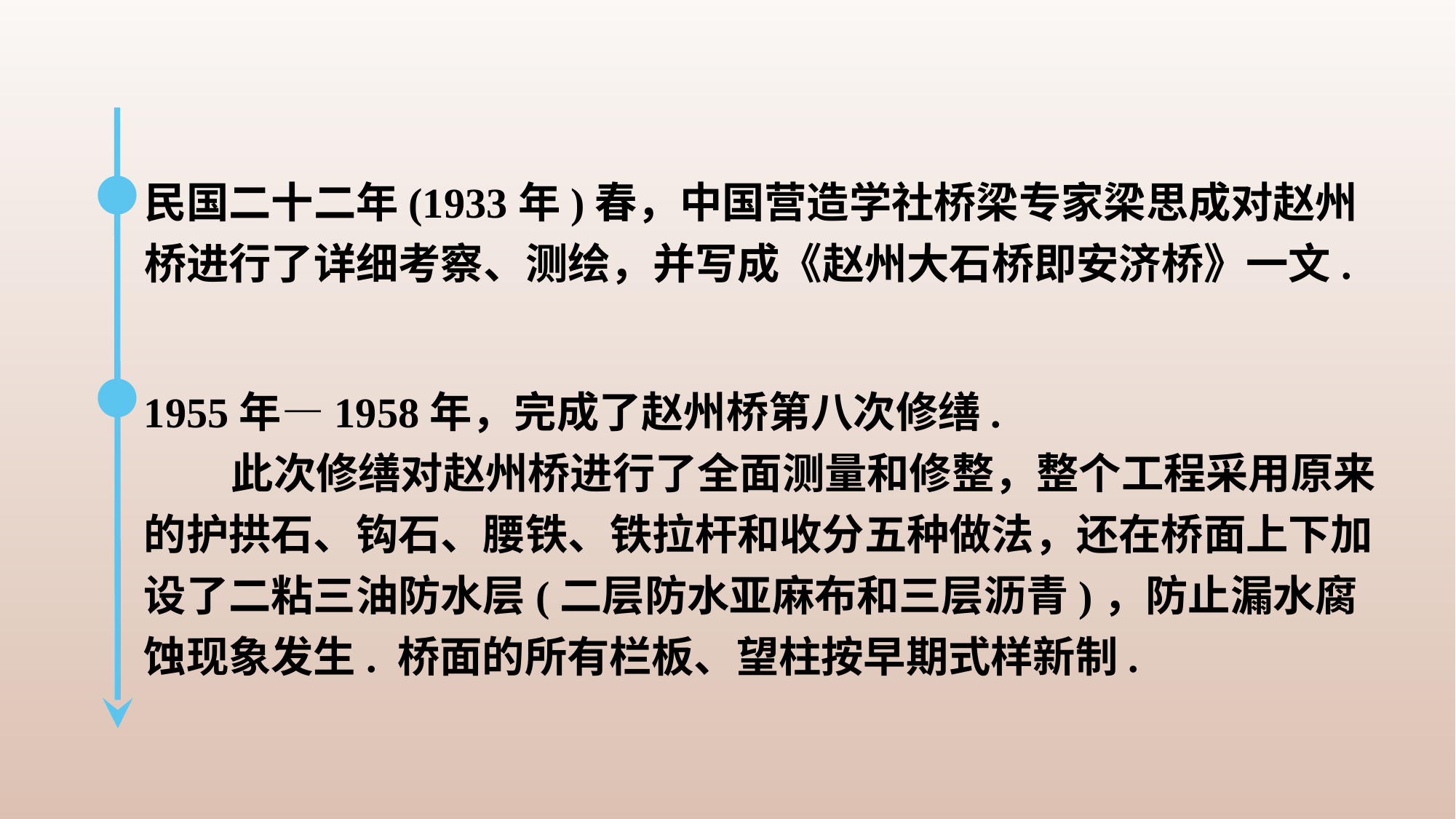

民国二十二年(1933年)春，中国营造学社桥梁专家梁思成对赵州桥进行了详细考察、测绘，并写成《赵州大石桥即安济桥》一文.
1955年—1958年，完成了赵州桥第八次修缮.
        此次修缮对赵州桥进行了全面测量和修整，整个工程采用原来的护拱石、钩石、腰铁、铁拉杆和收分五种做法，还在桥面上下加设了二粘三油防水层(二层防水亚麻布和三层沥青)，防止漏水腐蚀现象发生. 桥面的所有栏板、望柱按早期式样新制.